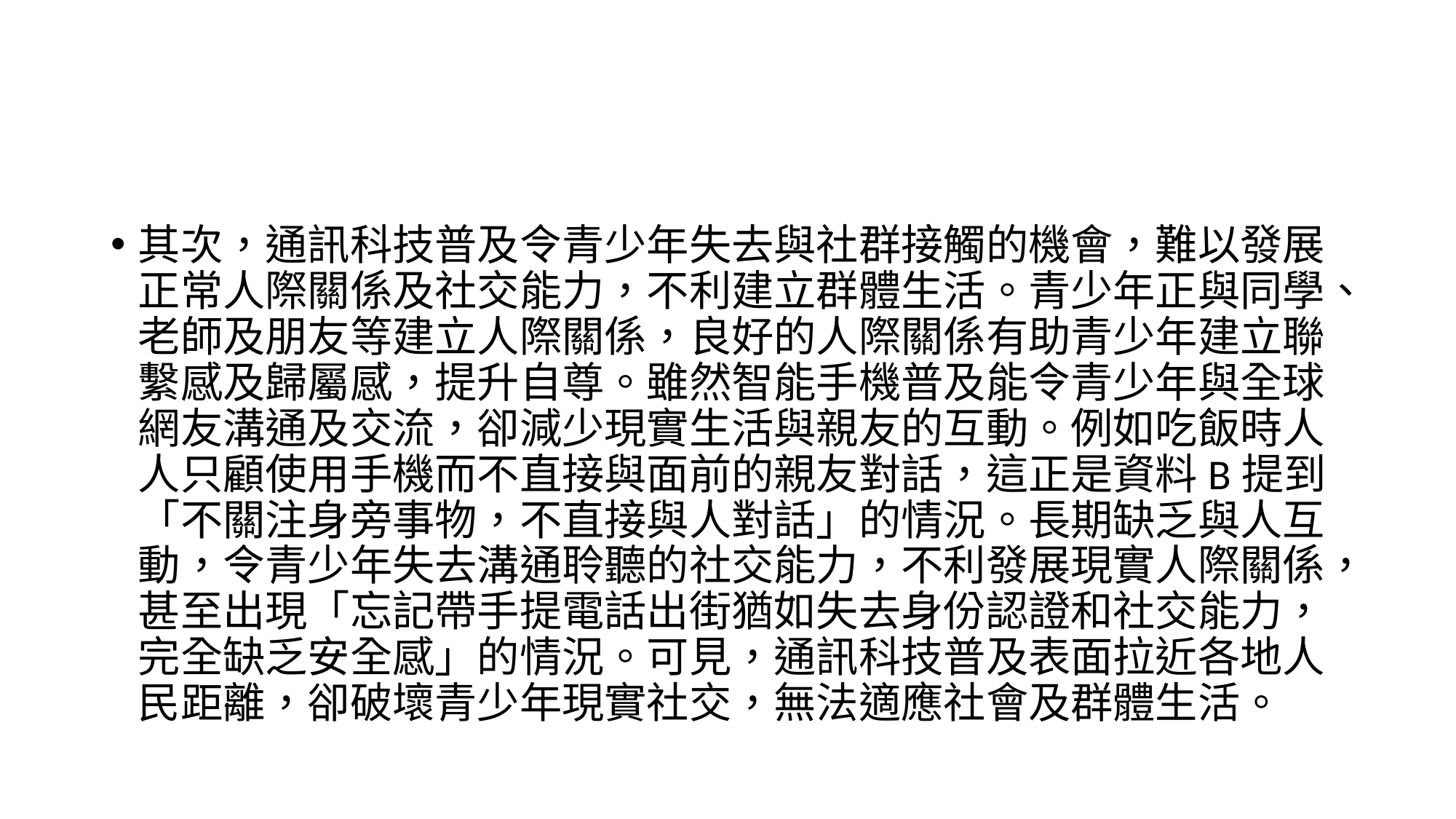

其次，通訊科技普及令青少年失去與社群接觸的機會，難以發展正常人際關係及社交能力，不利建立群體生活。青少年正與同學、老師及朋友等建立人際關係，良好的人際關係有助青少年建立聯繫感及歸屬感，提升自尊。雖然智能手機普及能令青少年與全球網友溝通及交流，卻減少現實生活與親友的互動。例如吃飯時人人只顧使用手機而不直接與面前的親友對話，這正是資料B提到「不關注身旁事物，不直接與人對話」的情況。長期缺乏與人互動，令青少年失去溝通聆聽的社交能力，不利發展現實人際關係，甚至出現「忘記帶手提電話出街猶如失去身份認證和社交能力，完全缺乏安全感」的情況。可見，通訊科技普及表面拉近各地人民距離，卻破壞青少年現實社交，無法適應社會及群體生活。